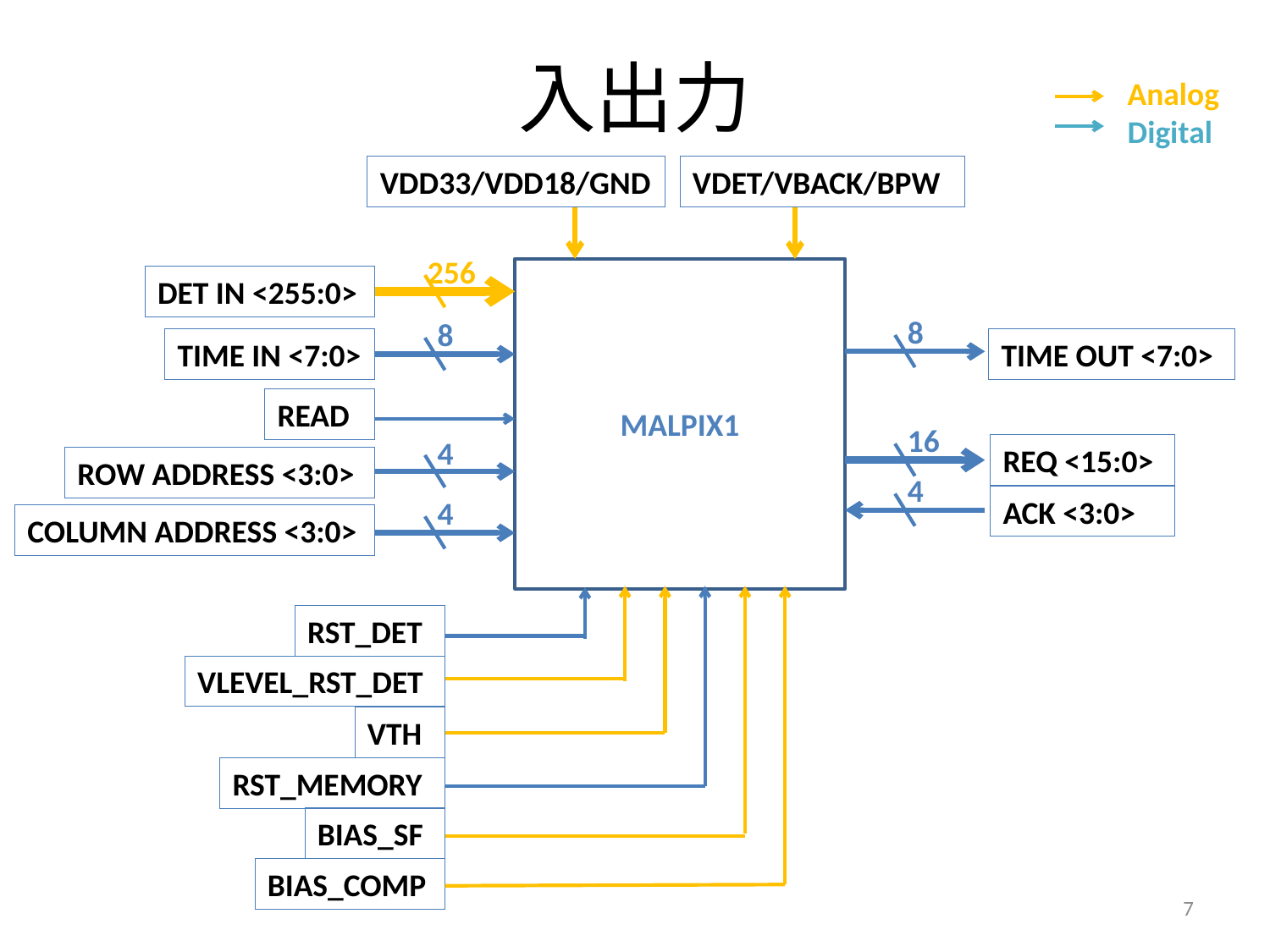

# 入出力
AnalogDigital
VDD33/VDD18/GND
VDET/VBACK/BPW
256
MALPIX1
DET IN <255:0>
8
8
TIME IN <7:0>
TIME OUT <7:0>
READ
16
4
REQ <15:0>
ROW ADDRESS <3:0>
4
ACK <3:0>
4
COLUMN ADDRESS <3:0>
RST_DET
VLEVEL_RST_DET
VTH
RST_MEMORY
BIAS_SF
BIAS_COMP
7